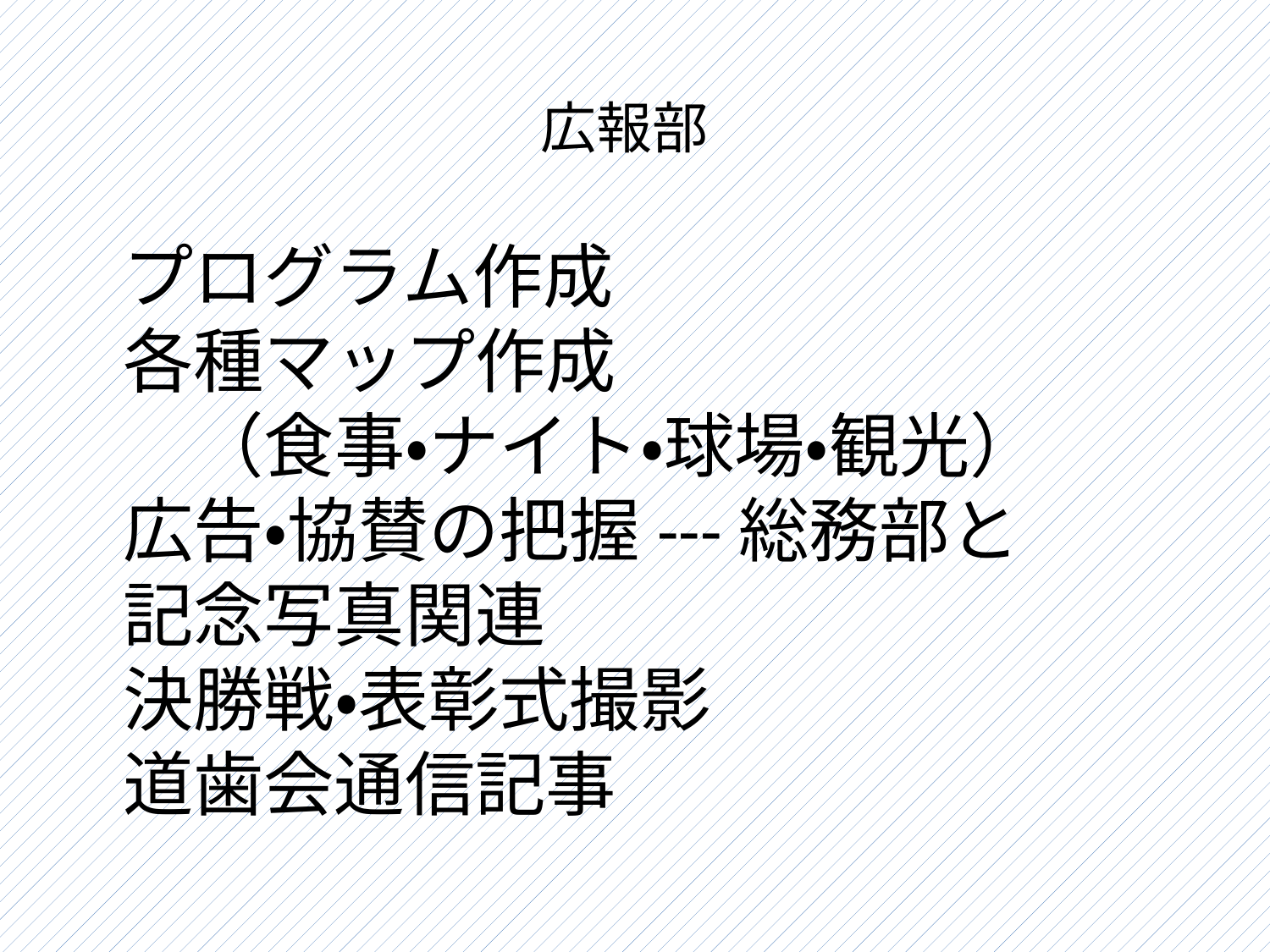

# 広報部
プログラム作成
各種マップ作成
　（食事・ナイト・球場・観光）
広告・協賛の把握---総務部と
記念写真関連
決勝戦・表彰式撮影
道歯会通信記事